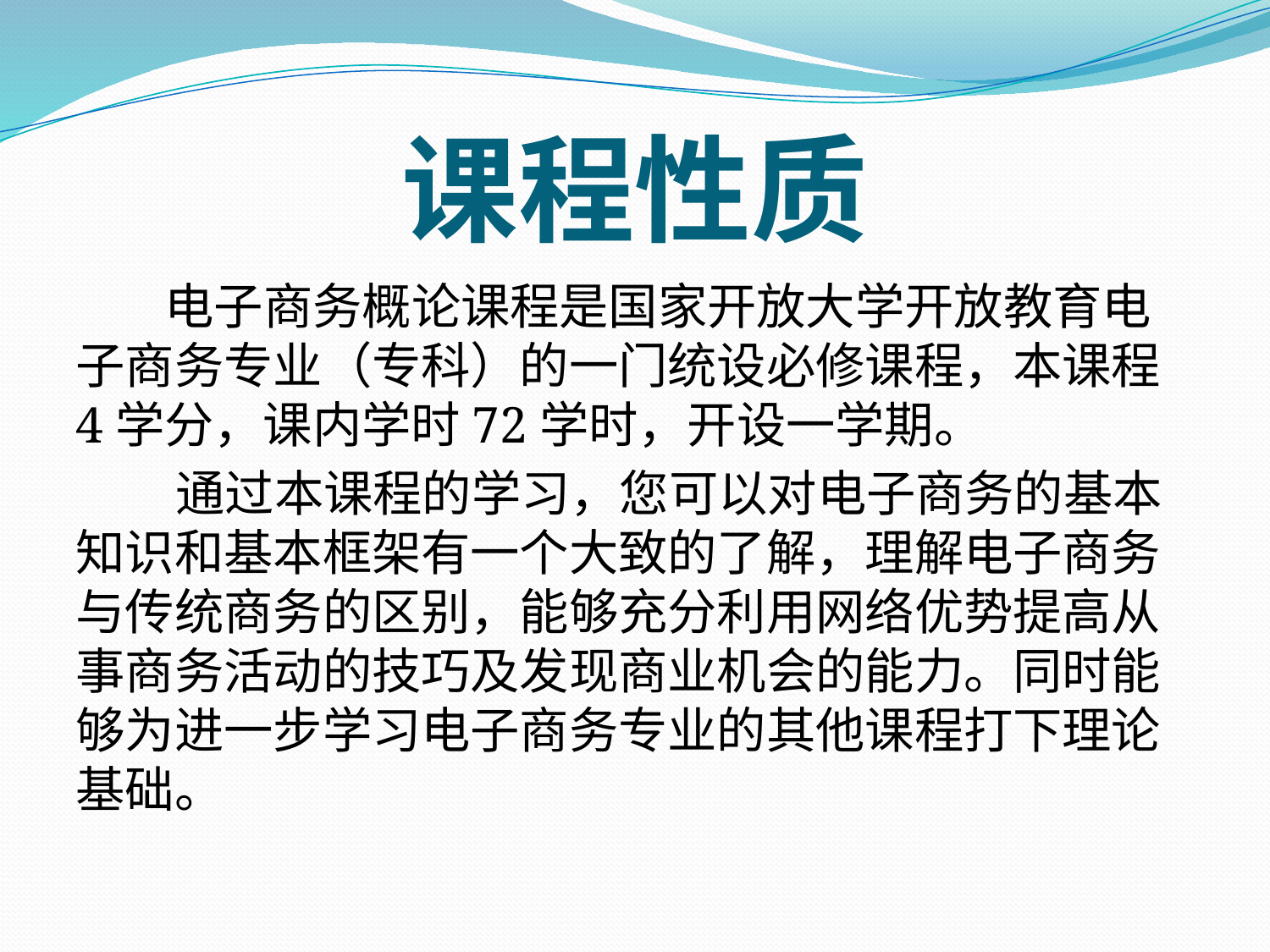

# 课程性质
       电子商务概论课程是国家开放大学开放教育电子商务专业（专科）的一门统设必修课程，本课程4学分，课内学时72学时，开设一学期。
        通过本课程的学习，您可以对电子商务的基本知识和基本框架有一个大致的了解，理解电子商务与传统商务的区别，能够充分利用网络优势提高从事商务活动的技巧及发现商业机会的能力。同时能够为进一步学习电子商务专业的其他课程打下理论基础。